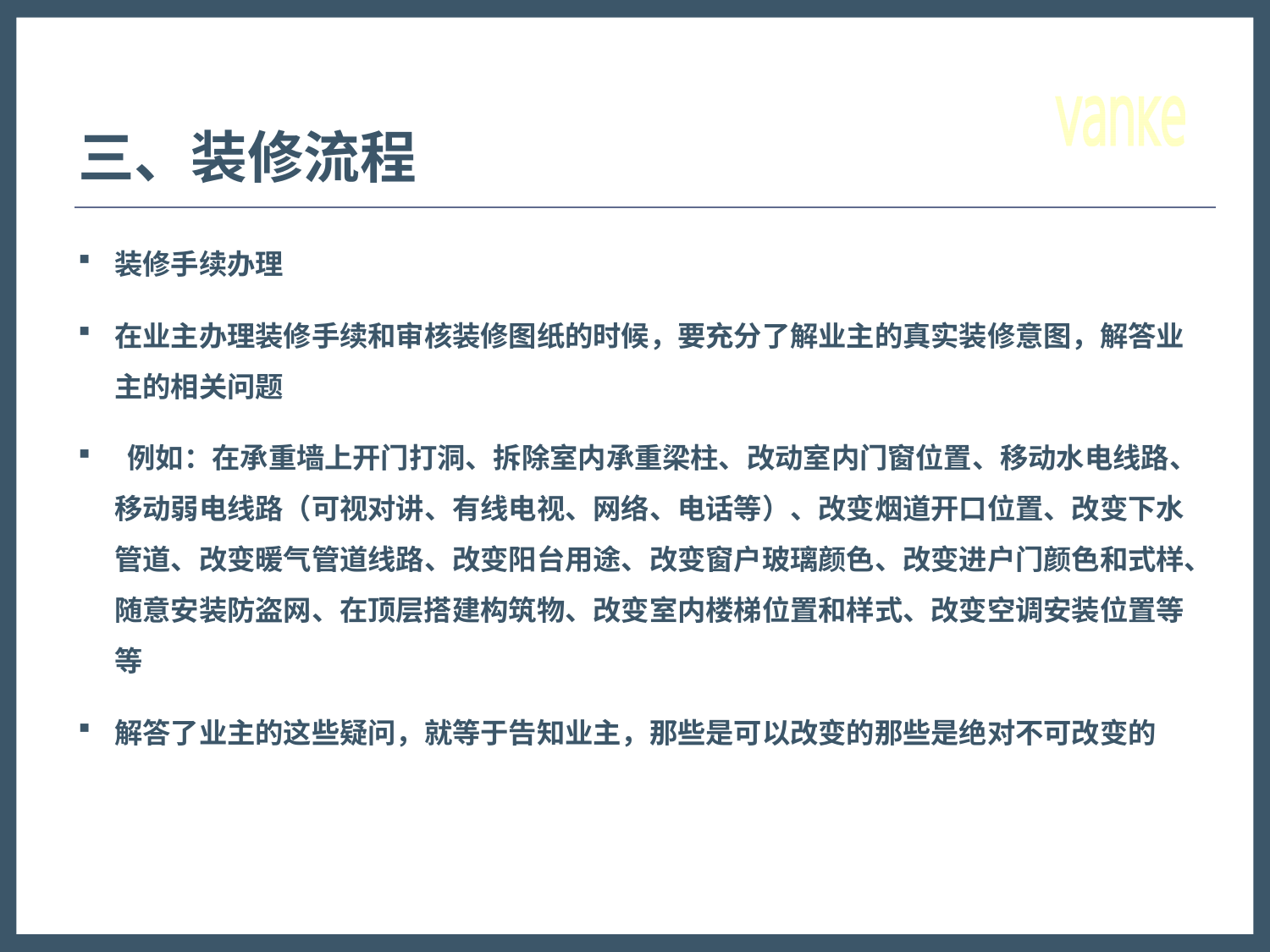

# 三、装修流程
装修手续办理
在业主办理装修手续和审核装修图纸的时候，要充分了解业主的真实装修意图，解答业主的相关问题
 例如：在承重墙上开门打洞、拆除室内承重梁柱、改动室内门窗位置、移动水电线路、移动弱电线路（可视对讲、有线电视、网络、电话等）、改变烟道开口位置、改变下水管道、改变暖气管道线路、改变阳台用途、改变窗户玻璃颜色、改变进户门颜色和式样、随意安装防盗网、在顶层搭建构筑物、改变室内楼梯位置和样式、改变空调安装位置等等
解答了业主的这些疑问，就等于告知业主，那些是可以改变的那些是绝对不可改变的